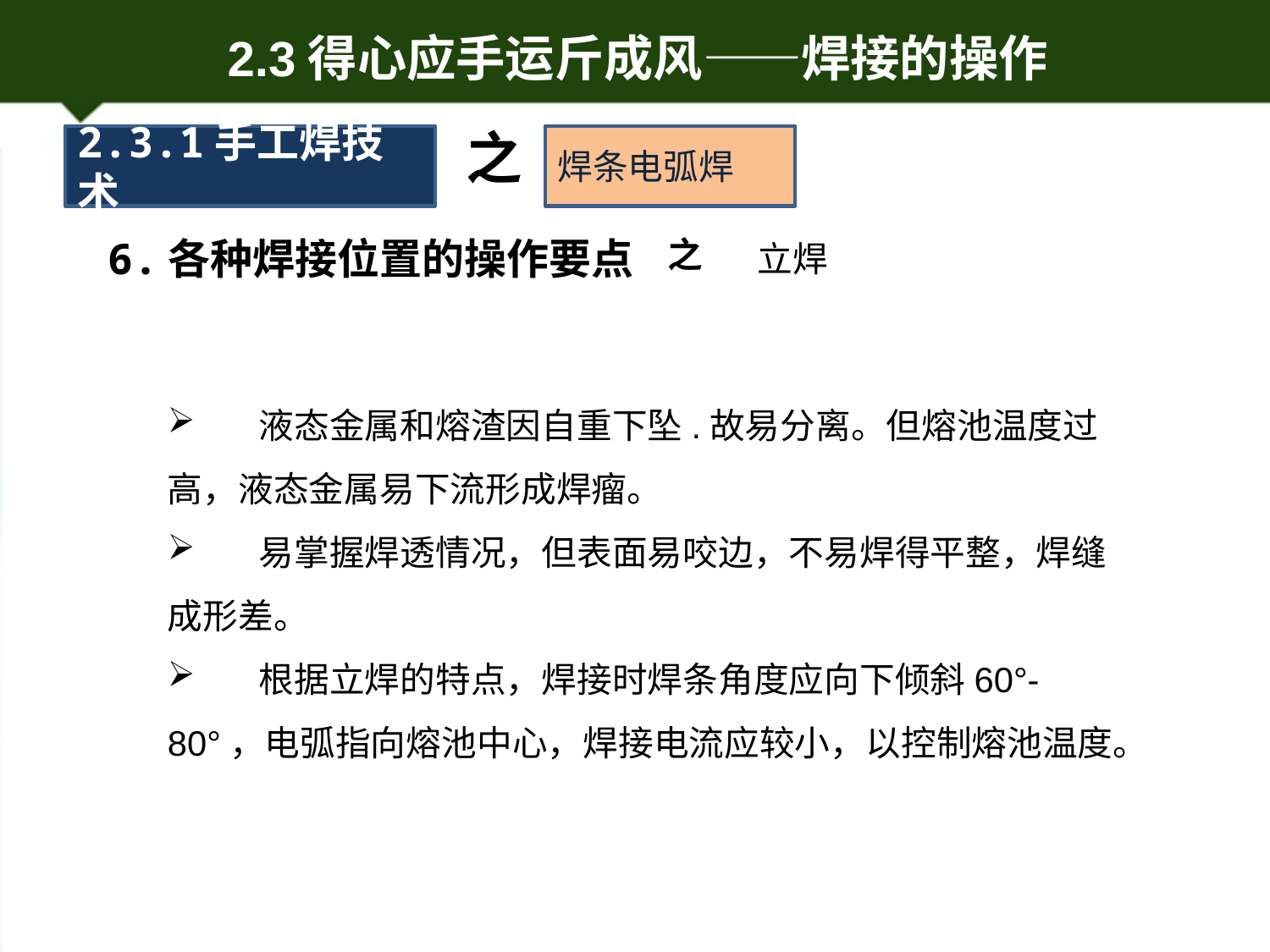

之
2.3.1手工焊技术
焊条电弧焊
6.各种焊接位置的操作要点
之
立焊
       液态金属和熔渣因自重下坠.故易分离。但熔池温度过高，液态金属易下流形成焊瘤。
       易掌握焊透情况，但表面易咬边，不易焊得平整，焊缝成形差。
       根据立焊的特点，焊接时焊条角度应向下倾斜60°-80°，电弧指向熔池中心，焊接电流应较小，以控制熔池温度。